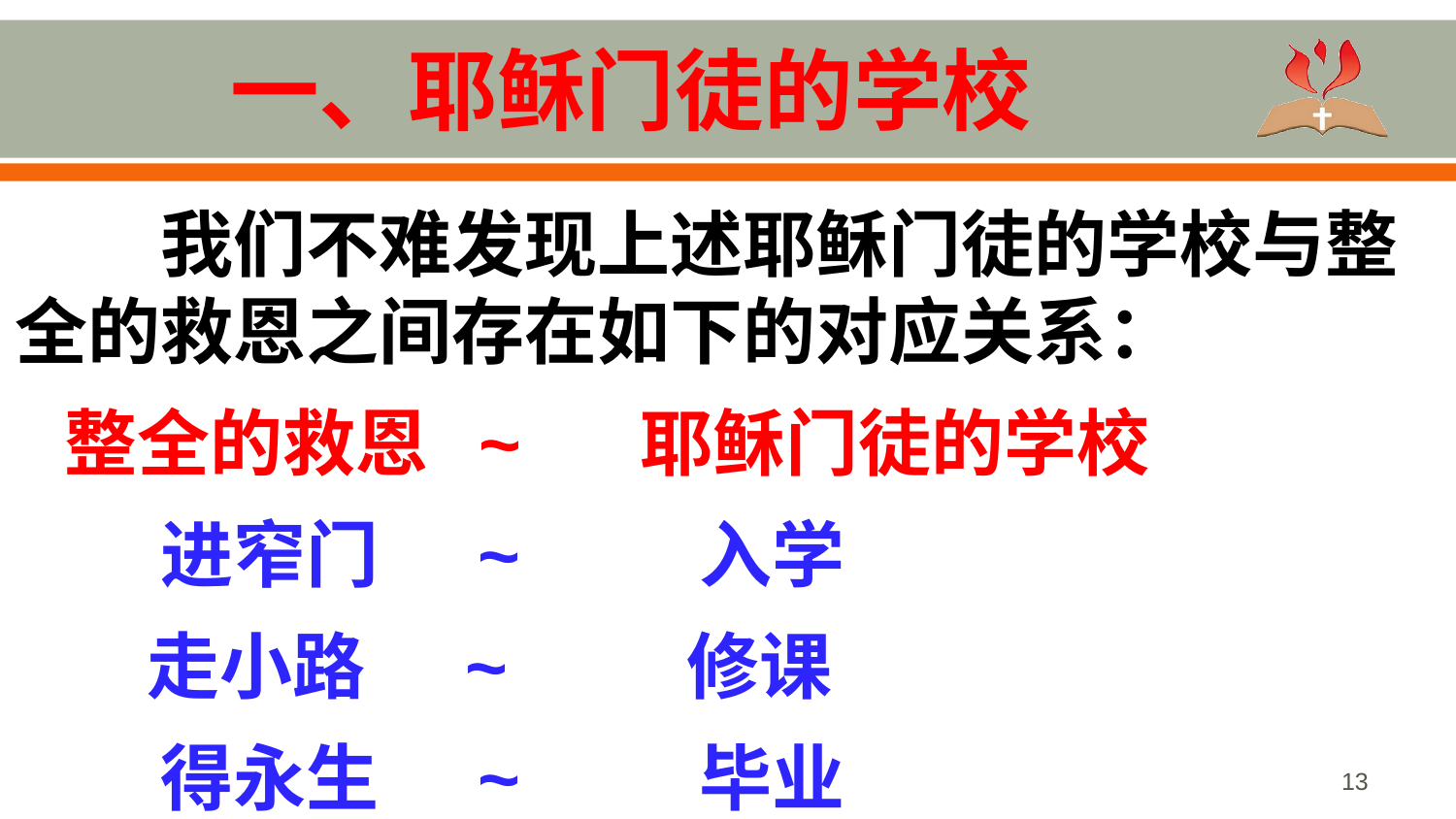

# 一、耶稣门徒的学校
我们不难发现上述耶稣门徒的学校与整全的救恩之间存在如下的对应关系：
  整全的救恩  ~     耶稣门徒的学校
     	进窄门     ~        入学
       走小路     ~        修课
 	得永生     ~        毕业

13